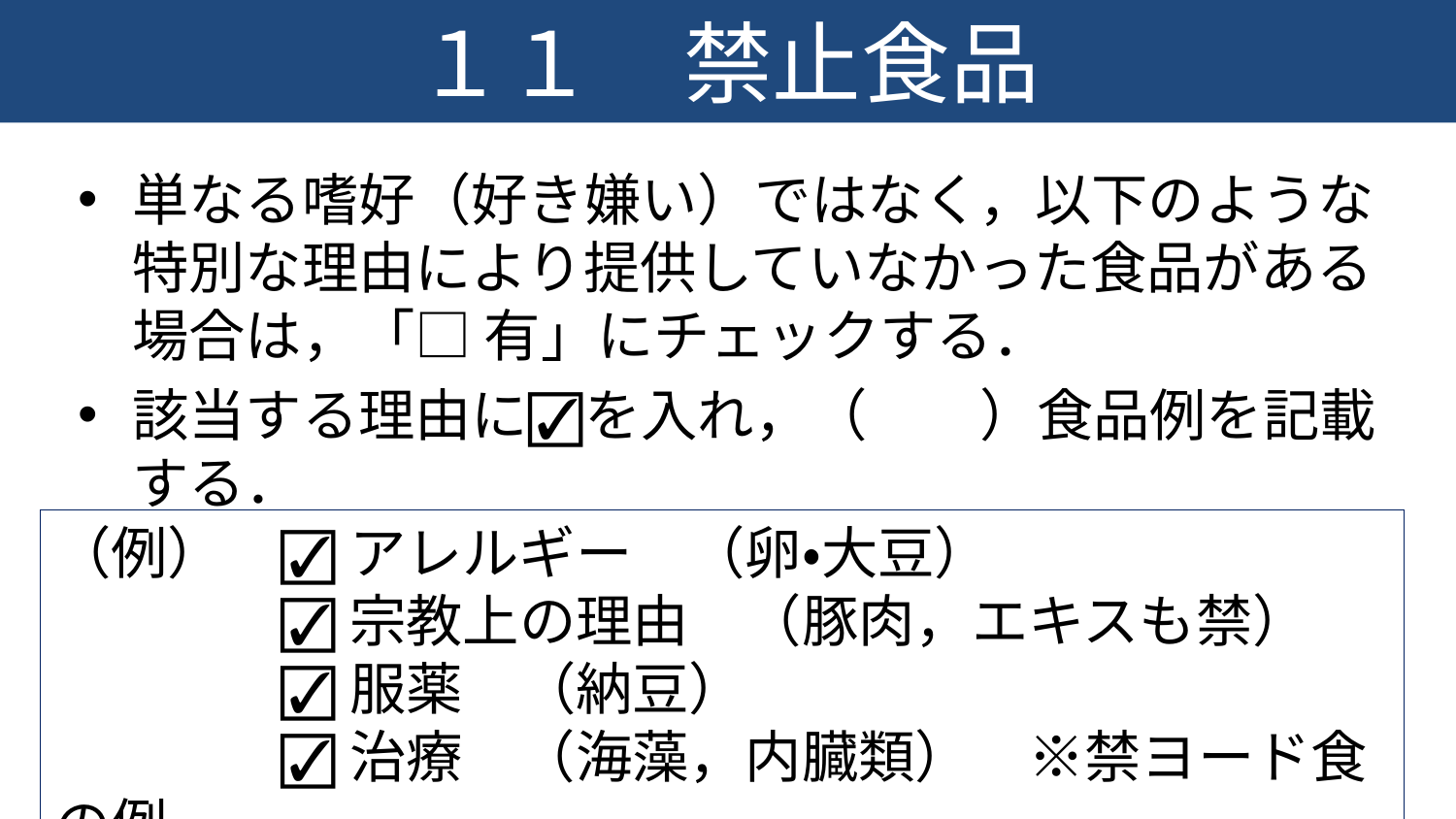

# １１　禁止食品
単なる嗜好（好き嫌い）ではなく，以下のような特別な理由により提供していなかった食品がある場合は，「□ 有」にチェックする．
該当する理由に☑を入れ，（　　）食品例を記載する．
（例）　☑ アレルギー　（卵・大豆）
　　　　☑ 宗教上の理由　（豚肉，エキスも禁）
　　　　☑ 服薬　（納豆）
　　　　☑ 治療　（海藻，内臓類）　※禁ヨード食の例